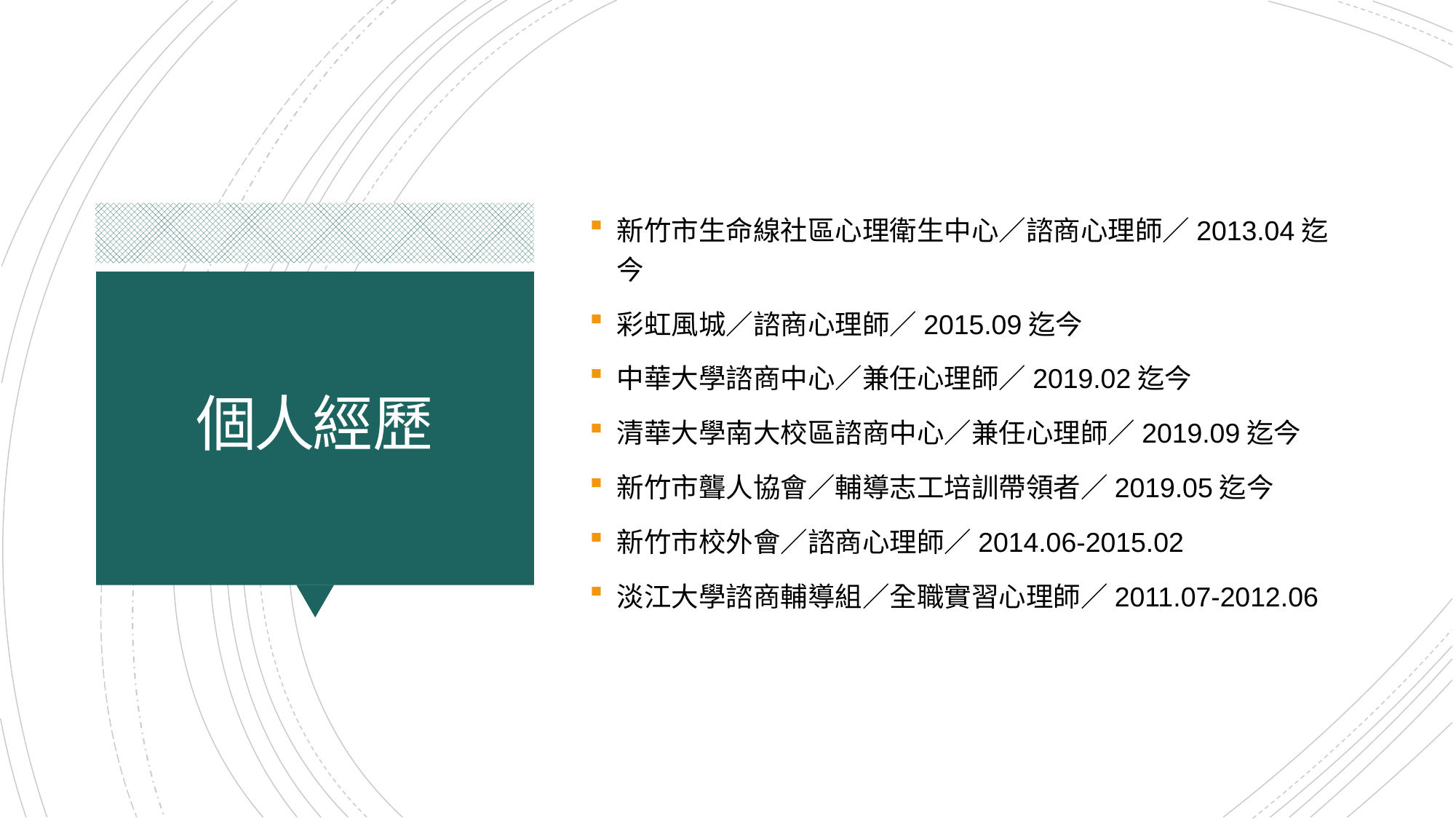

新竹市生命線社區心理衛生中心／諮商心理師／2013.04迄今
彩虹風城／諮商心理師／2015.09迄今
中華大學諮商中心／兼任心理師／2019.02迄今
清華大學南大校區諮商中心／兼任心理師／2019.09迄今
新竹市聾人協會／輔導志工培訓帶領者／2019.05迄今
新竹市校外會／諮商心理師／2014.06-2015.02
淡江大學諮商輔導組／全職實習心理師／2011.07-2012.06
# 個人經歷